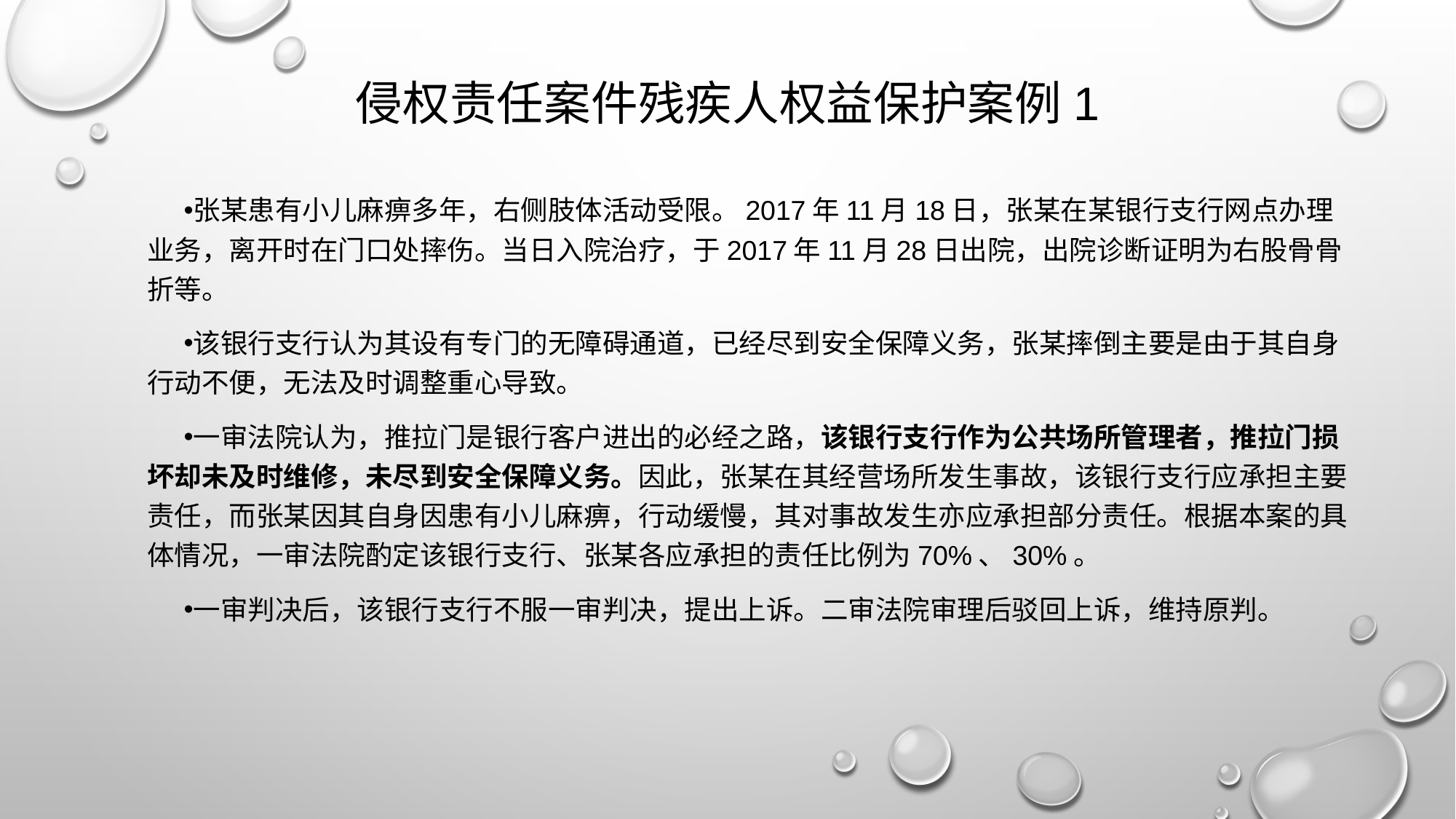

# 侵权责任案件残疾人权益保护案例1
张某患有小儿麻痹多年，右侧肢体活动受限。2017年11月18日，张某在某银行支行网点办理业务，离开时在门口处摔伤。当日入院治疗，于2017年11月28日出院，出院诊断证明为右股骨骨折等。
该银行支行认为其设有专门的无障碍通道，已经尽到安全保障义务，张某摔倒主要是由于其自身行动不便，无法及时调整重心导致。
一审法院认为，推拉门是银行客户进出的必经之路，该银行支行作为公共场所管理者，推拉门损坏却未及时维修，未尽到安全保障义务。因此，张某在其经营场所发生事故，该银行支行应承担主要责任，而张某因其自身因患有小儿麻痹，行动缓慢，其对事故发生亦应承担部分责任。根据本案的具体情况，一审法院酌定该银行支行、张某各应承担的责任比例为70%、30%。
一审判决后，该银行支行不服一审判决，提出上诉。二审法院审理后驳回上诉，维持原判。